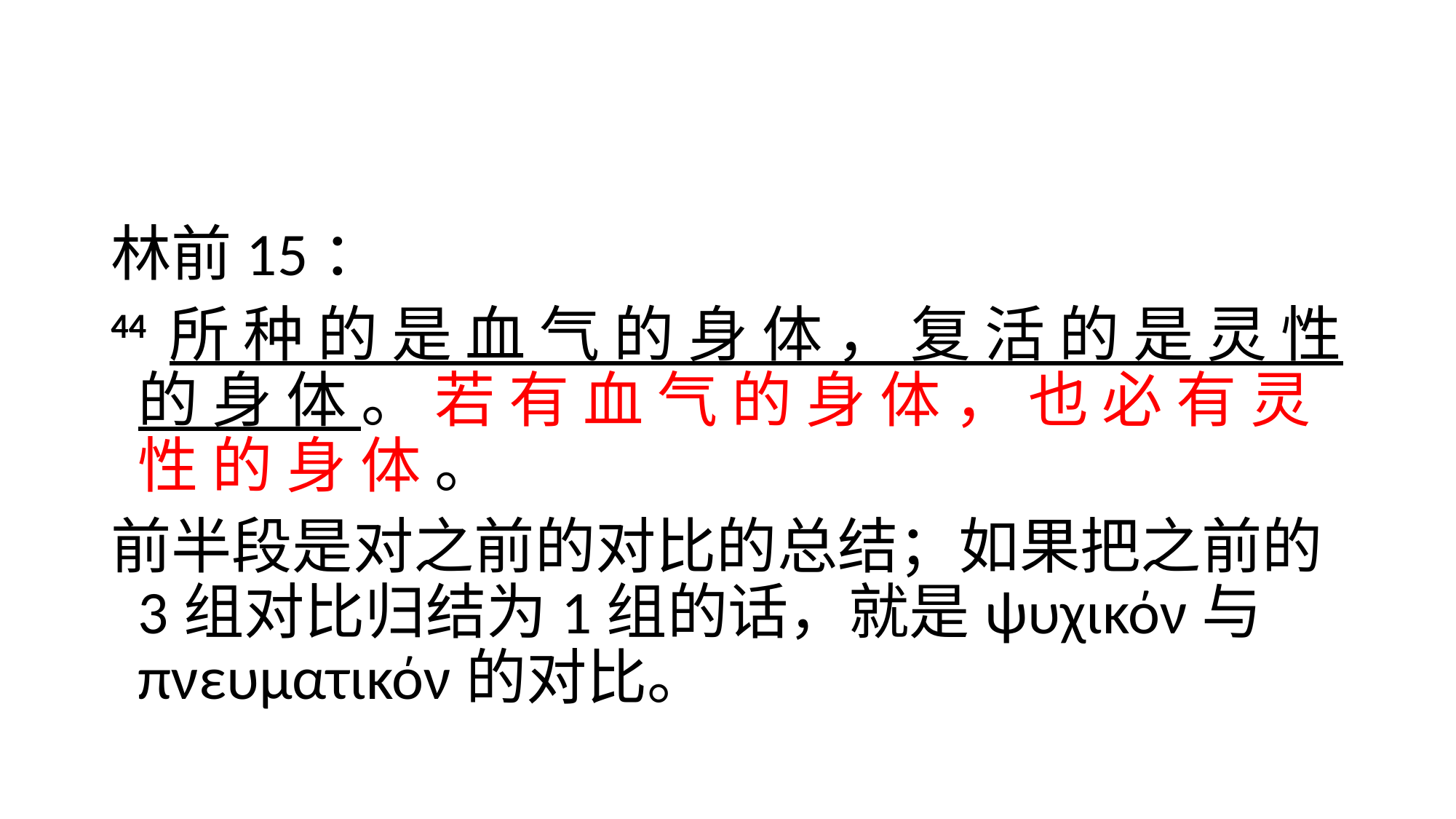

#
林前15：
44 所 种 的 是 血 气 的 身 体 ， 复 活 的 是 灵 性 的 身 体 。 若 有 血 气 的 身 体 ， 也 必 有 灵 性 的 身 体 。
前半段是对之前的对比的总结；如果把之前的3组对比归结为1组的话，就是ψυχικόν与πνευματικόν的对比。